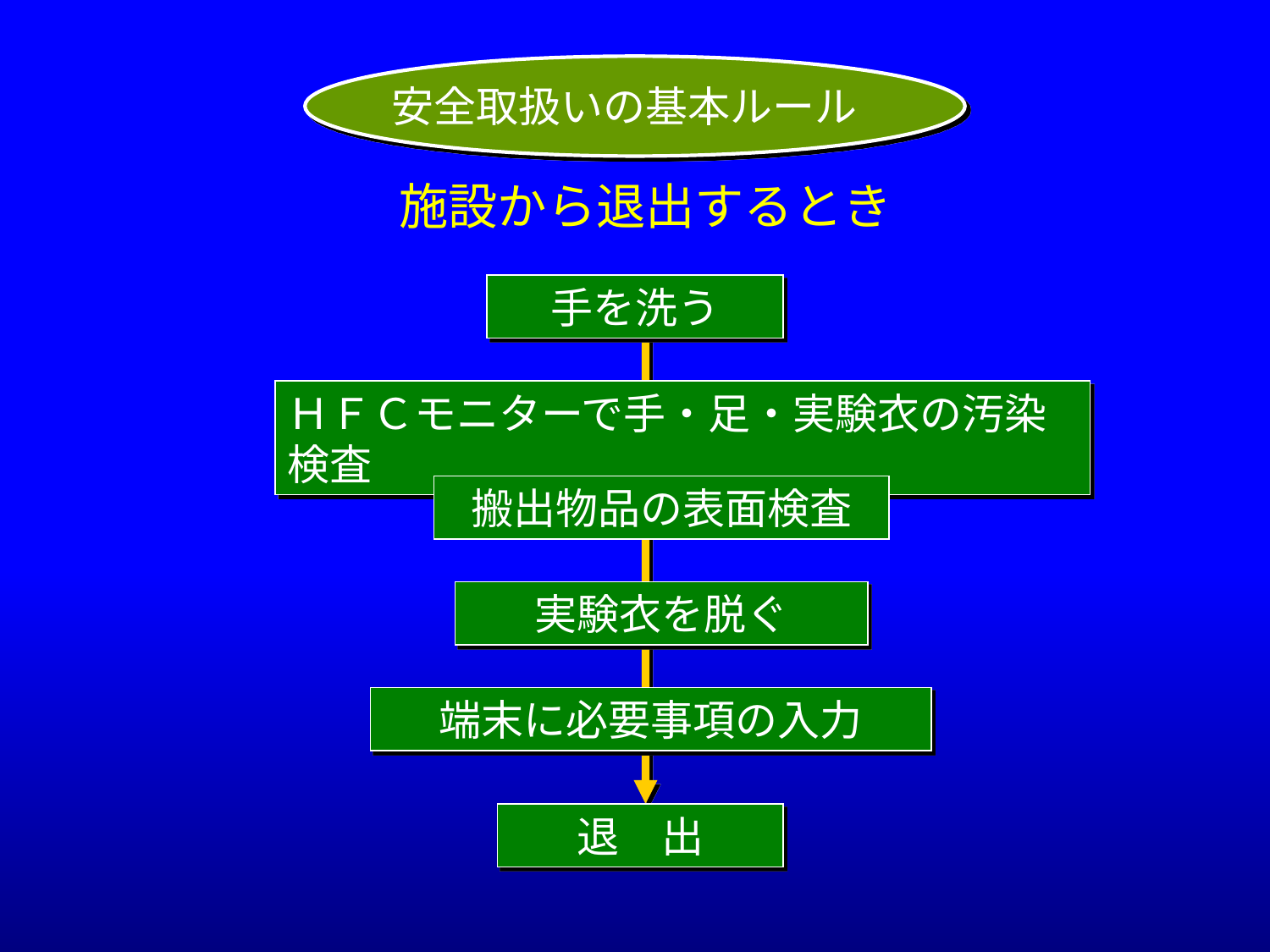

安全取扱いの基本ルール
施設から退出するとき
手を洗う

ＨＦＣモニターで手・足・実験衣の汚染検査
搬出物品の表面検査
実験衣を脱ぐ
端末に必要事項の入力
退　出